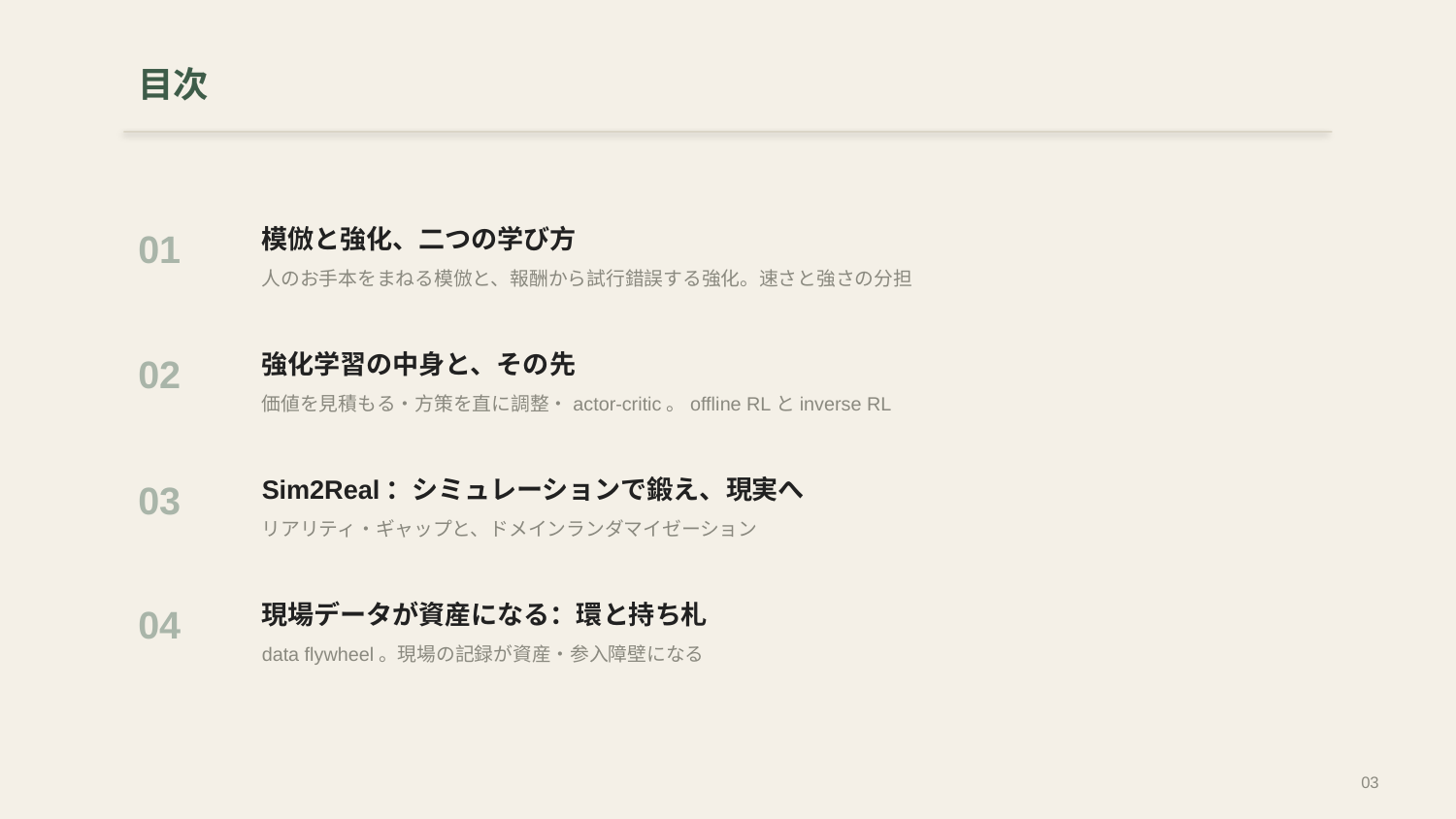

目次

模倣と強化、二つの学び方
人のお手本をまねる模倣と、報酬から試行錯誤する強化。速さと強さの分担
01
強化学習の中身と、その先
価値を見積もる・方策を直に調整・actor-critic。offline RLとinverse RL
02
Sim2Real：シミュレーションで鍛え、現実へ
リアリティ・ギャップと、ドメインランダマイゼーション
03
現場データが資産になる：環と持ち札
data flywheel。現場の記録が資産・参入障壁になる
04
03